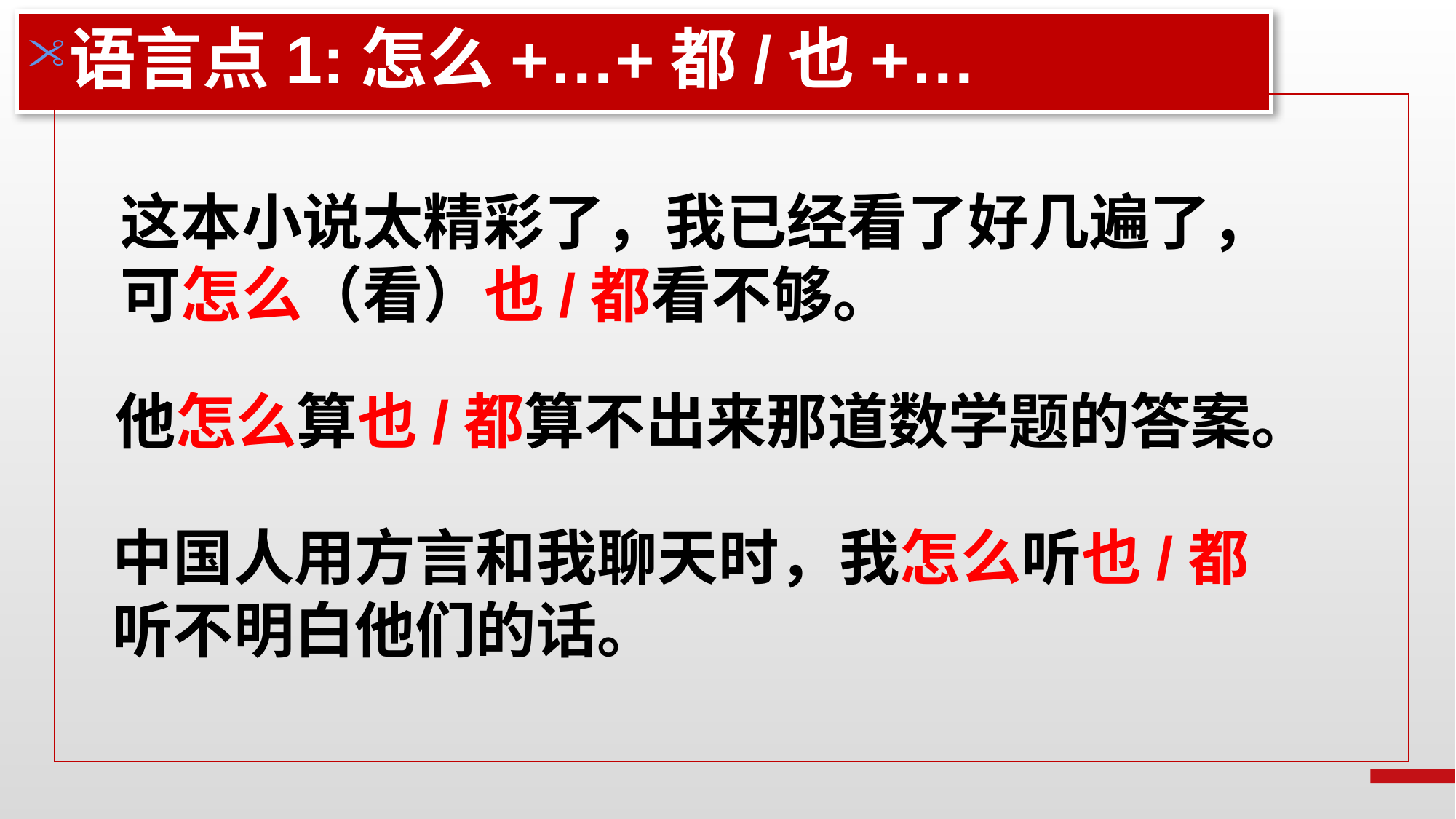

语言点1:怎么+…+都/也+…

这本小说太精彩了，我已经看了好几遍了，
可怎么（看）也/都看不够。
他怎么算也/都算不出来那道数学题的答案。
中国人用方言和我聊天时，我怎么听也/都
听不明白他们的话。